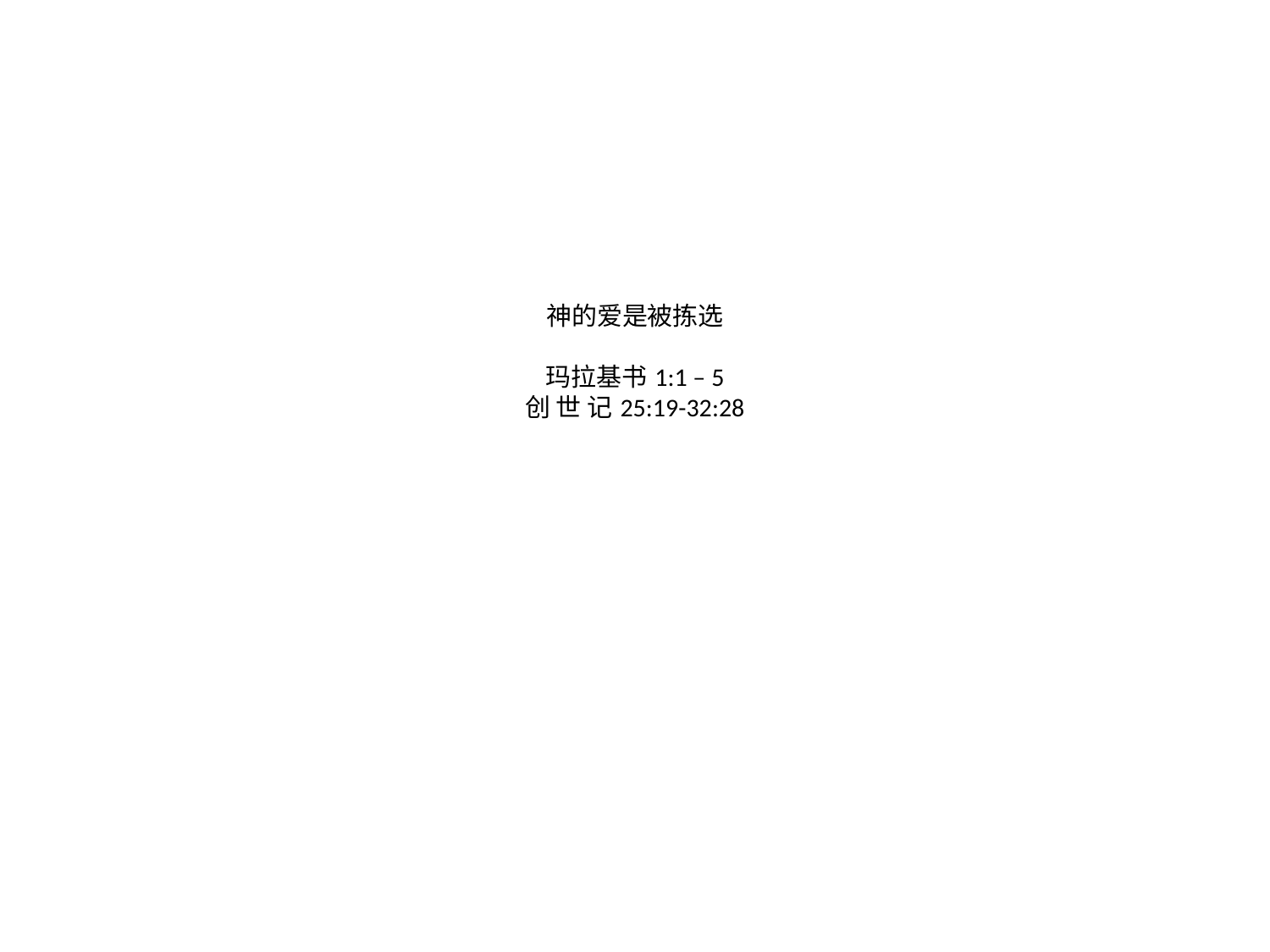

# 神的爱是被拣选 玛拉基书 1:1 – 5 创 世 记 25:19-32:28